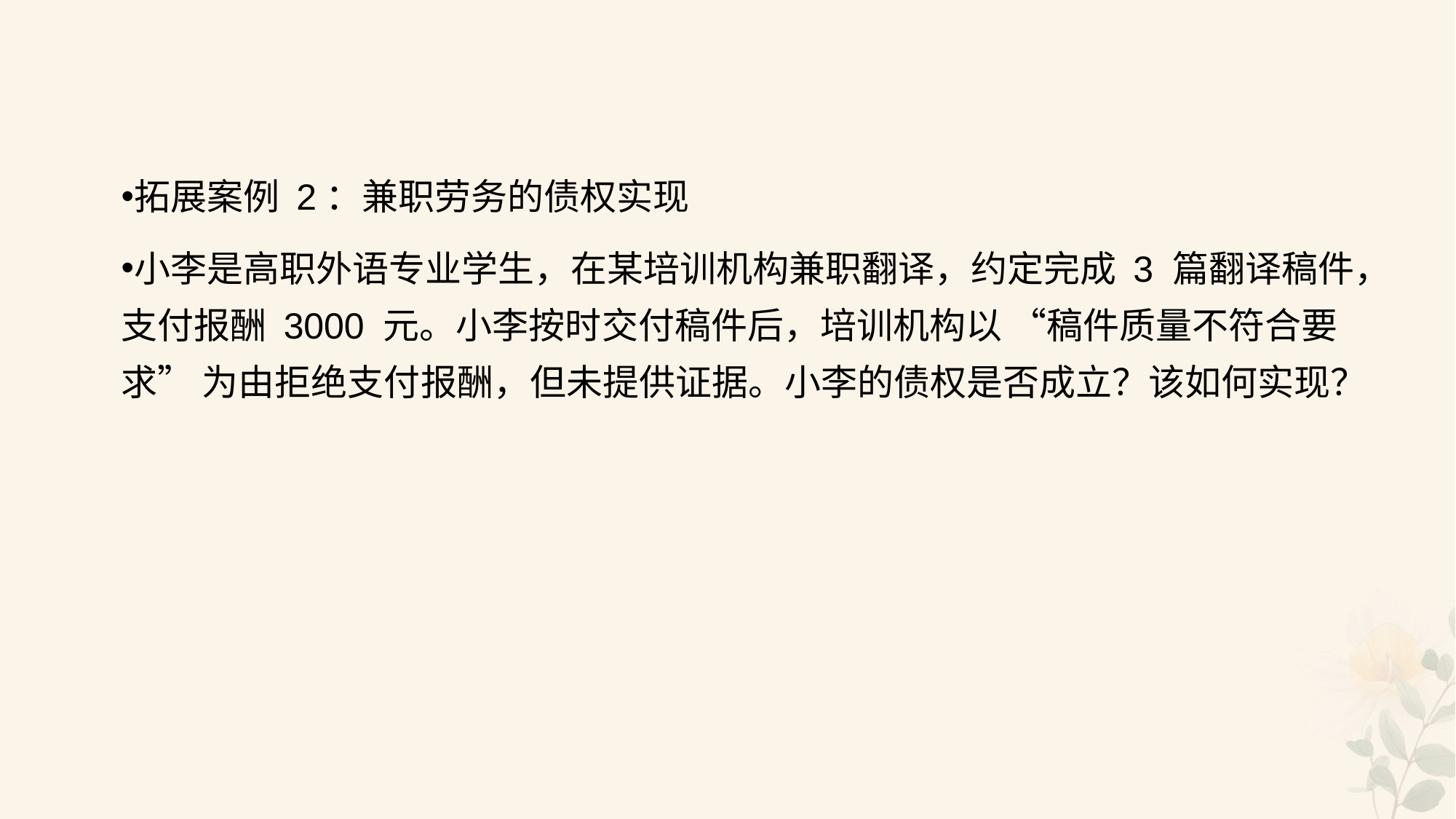

#
拓展案例 2：兼职劳务的债权实现
小李是高职外语专业学生，在某培训机构兼职翻译，约定完成 3 篇翻译稿件，支付报酬 3000 元。小李按时交付稿件后，培训机构以 “稿件质量不符合要求” 为由拒绝支付报酬，但未提供证据。小李的债权是否成立？该如何实现？